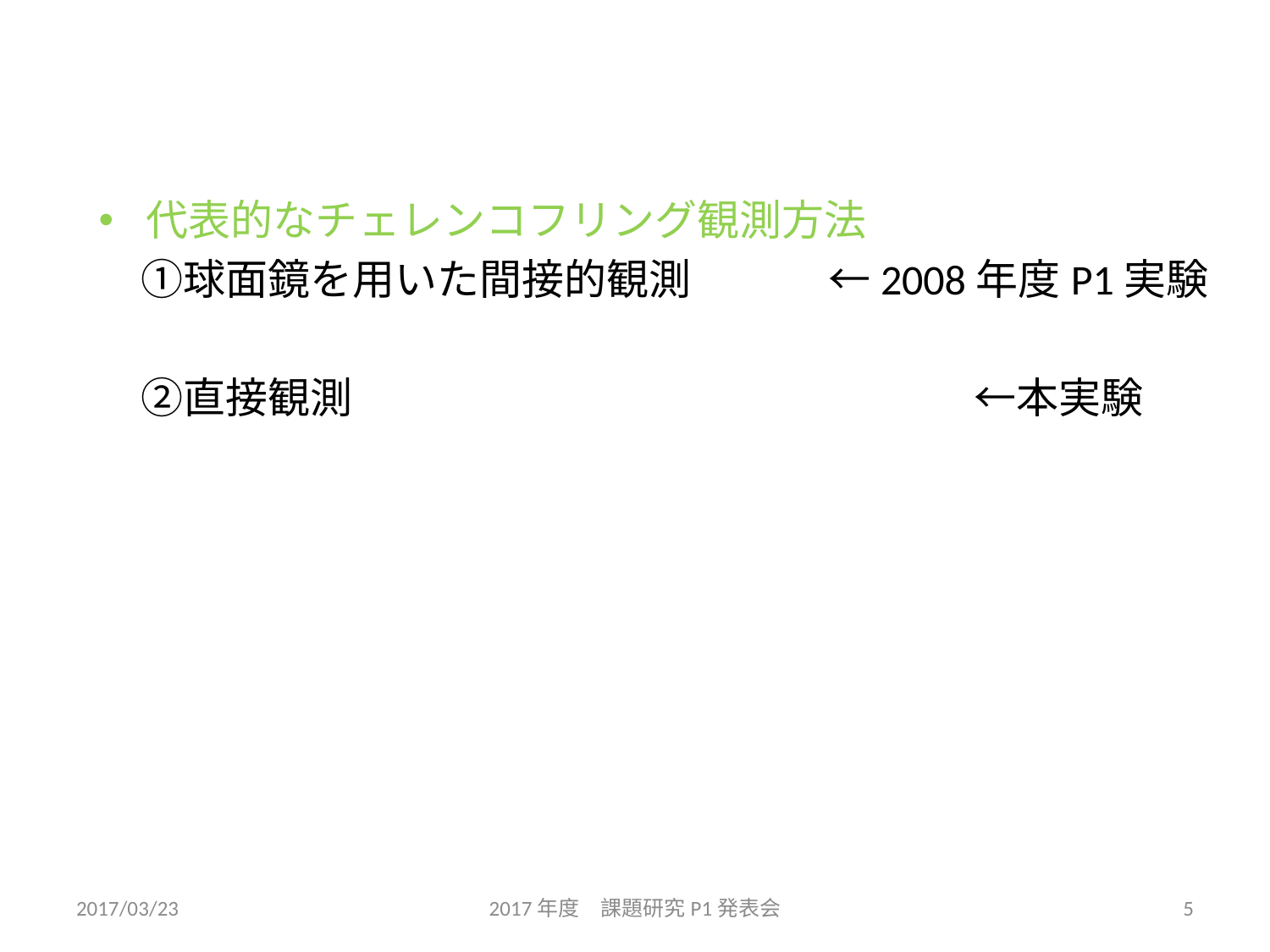

代表的なチェレンコフリング観測方法
　①球面鏡を用いた間接的観測　　　 ←2008年度P1実験

　②直接観測　　　　　　　　　　　　　　   ←本実験

2017/03/23
2017年度　課題研究P1発表会
5